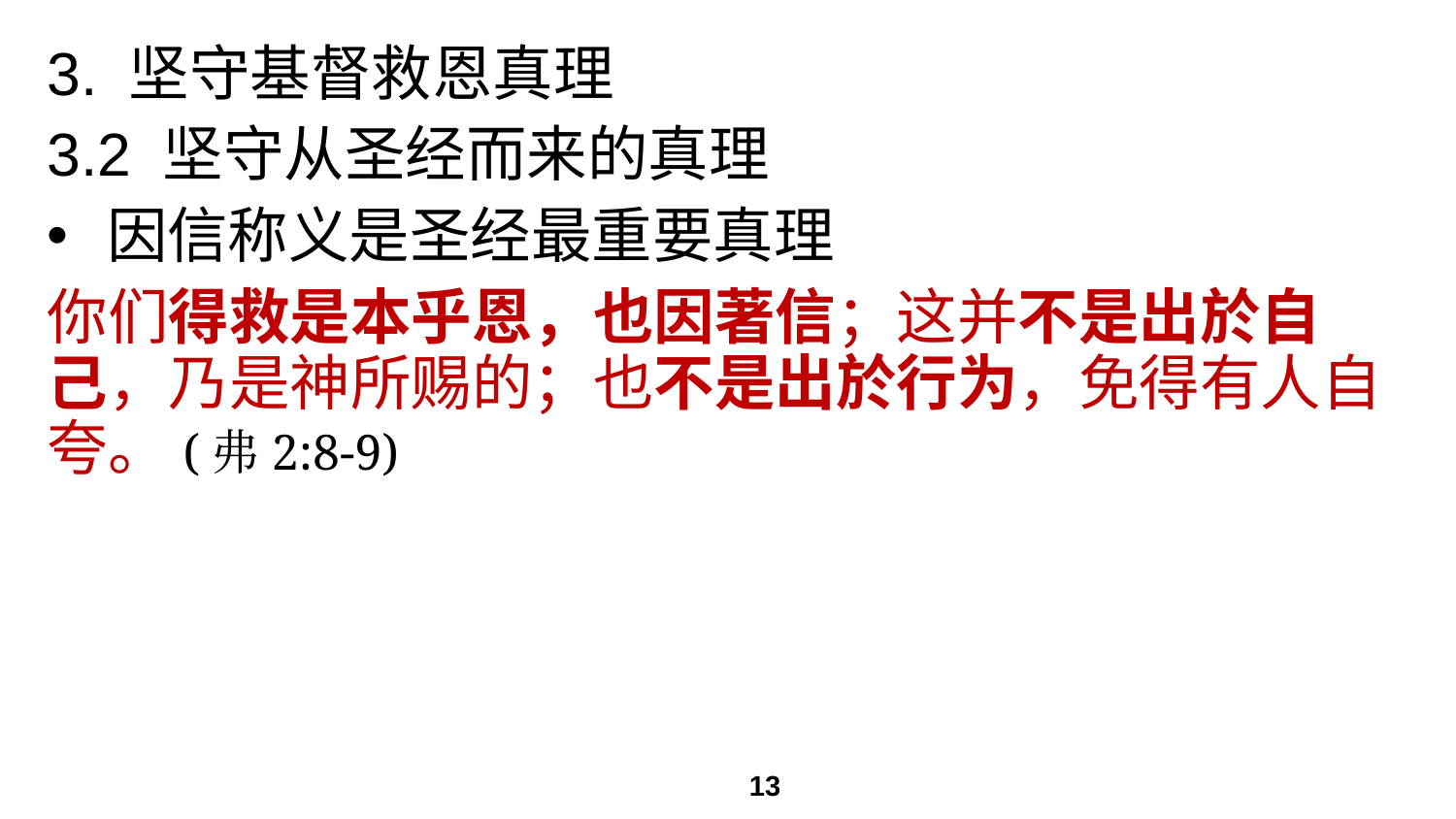

# 3. 坚守基督救恩真理
3.2 坚守从圣经而来的真理
 因信称义是圣经最重要真理
你们得救是本乎恩，也因著信；这并不是出於自己，乃是神所赐的；也不是出於行为，免得有人自夸。(弗2:8-9)
13